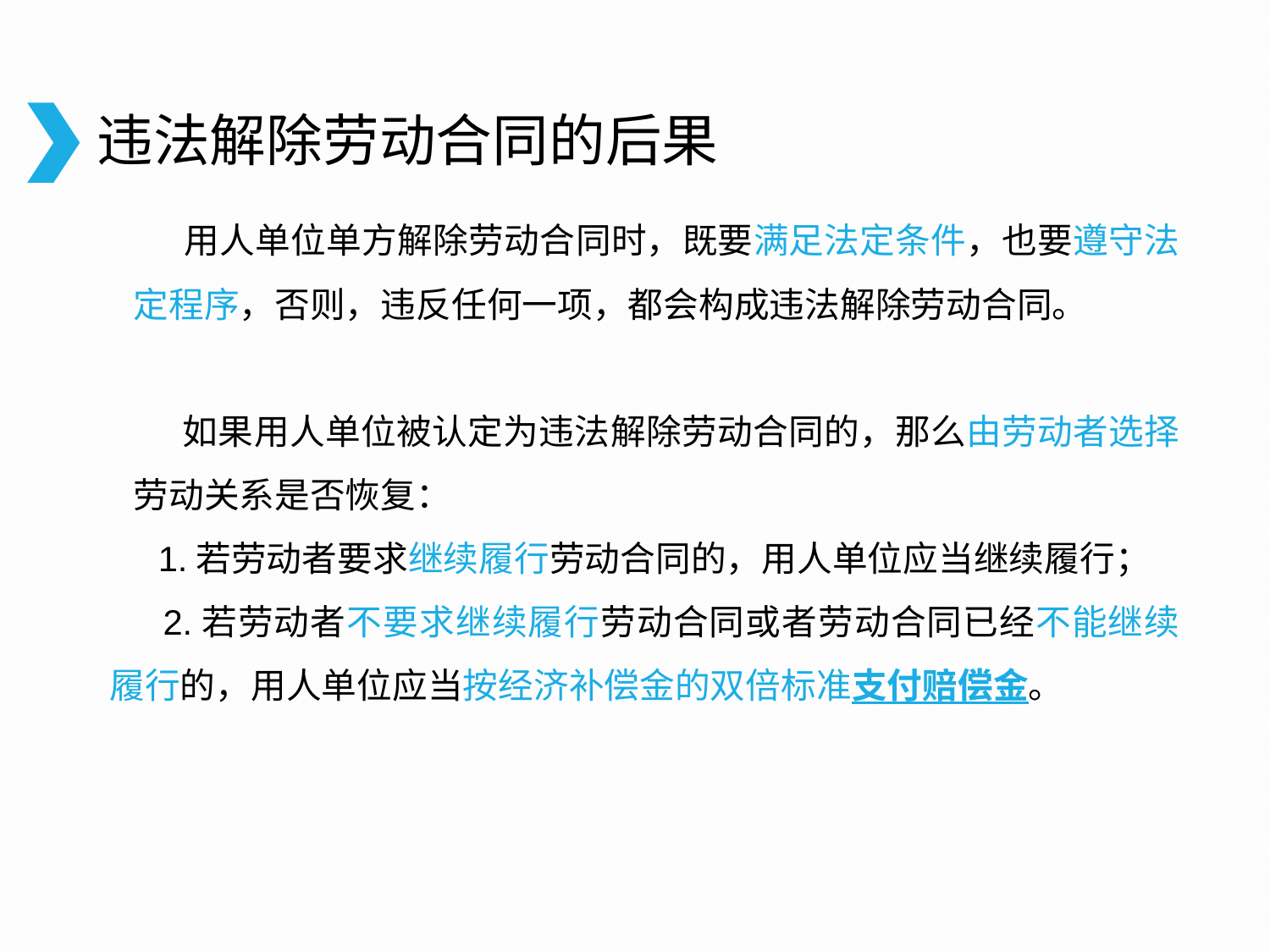

# 违法解除劳动合同的后果
     用人单位单方解除劳动合同时，既要满足法定条件，也要遵守法定程序，否则，违反任何一项，都会构成违法解除劳动合同。

     如果用人单位被认定为违法解除劳动合同的，那么由劳动者选择劳动关系是否恢复：
     1.若劳动者要求继续履行劳动合同的，用人单位应当继续履行；
     2.若劳动者不要求继续履行劳动合同或者劳动合同已经不能继续履行的，用人单位应当按经济补偿金的双倍标准支付赔偿金。
34